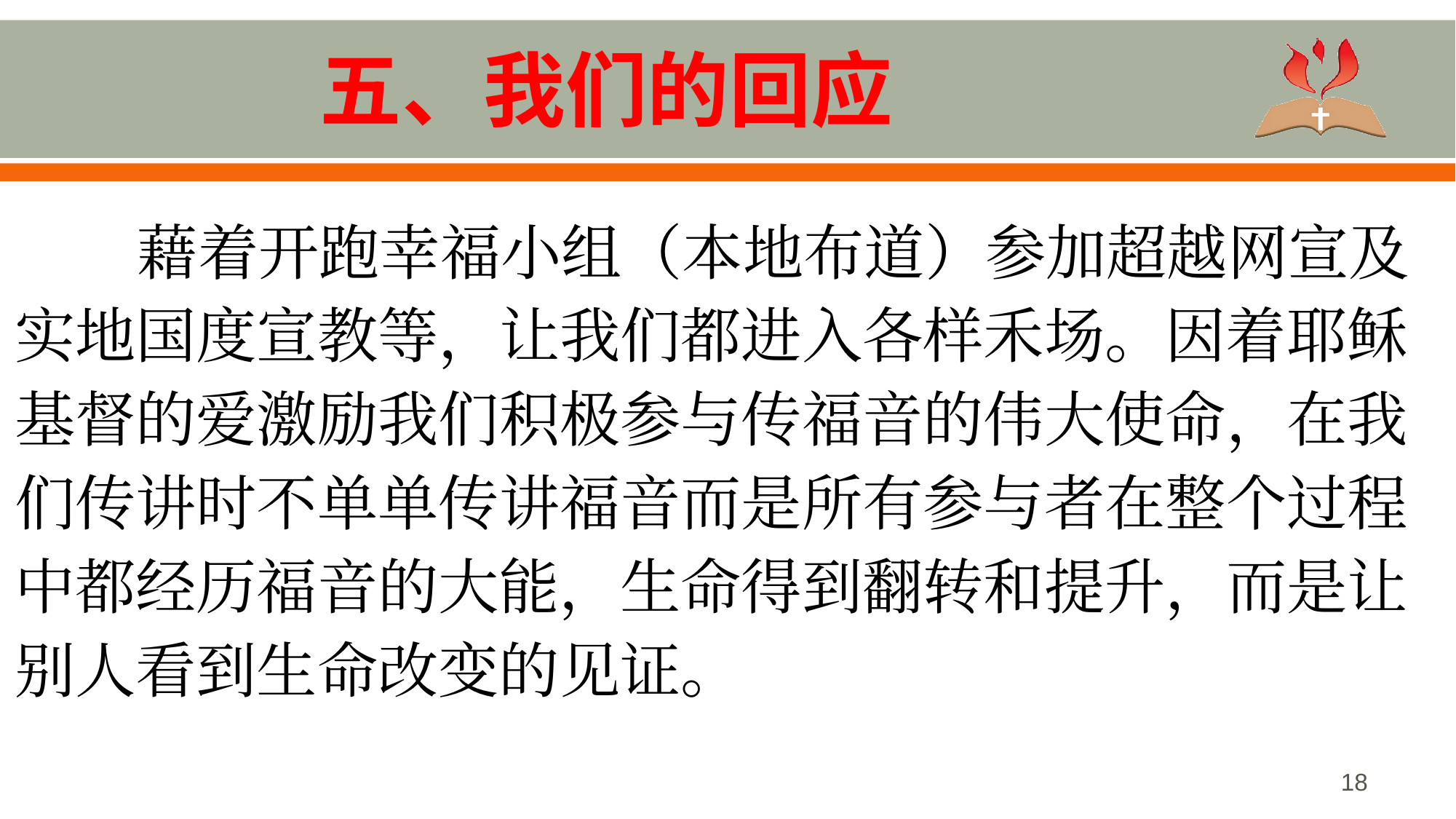

# 五、我们的回应
藉着开跑幸福小组（本地布道）参加超越网宣及实地国度宣教等，让我们都进入各样禾场。因着耶稣基督的爱激励我们积极参与传福音的伟大使命，在我们传讲时不单单传讲福音而是所有参与者在整个过程中都经历福音的大能，生命得到翻转和提升，而是让别人看到生命改变的见证。

18